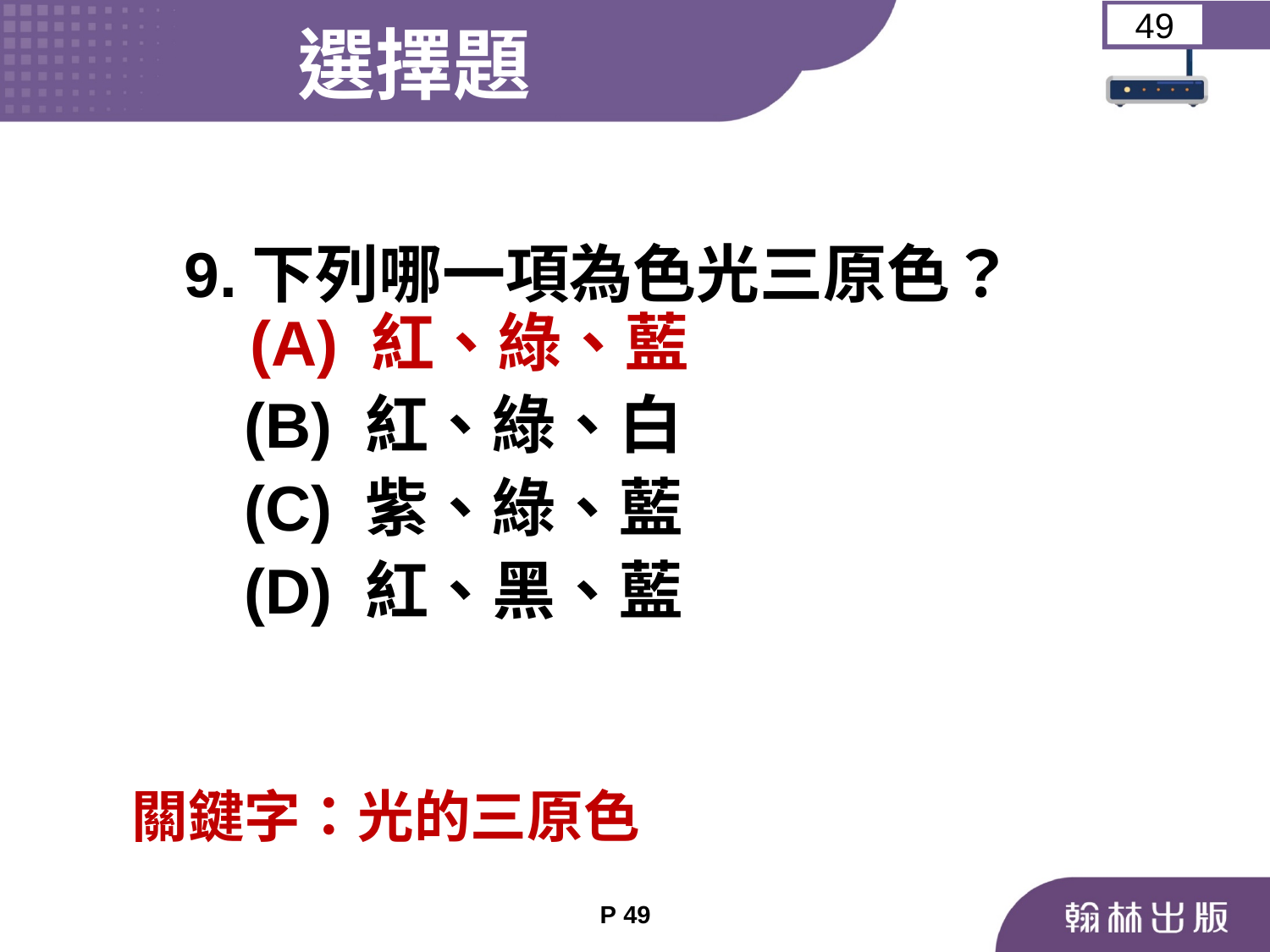

選擇題

49
 9.下列哪一項為色光三原色？
   (A) 紅、綠、藍
	   (B) 紅、綠、白
	   (C) 紫、綠、藍
	   (D) 紅、黑、藍

關鍵字：光的三原色
P 49